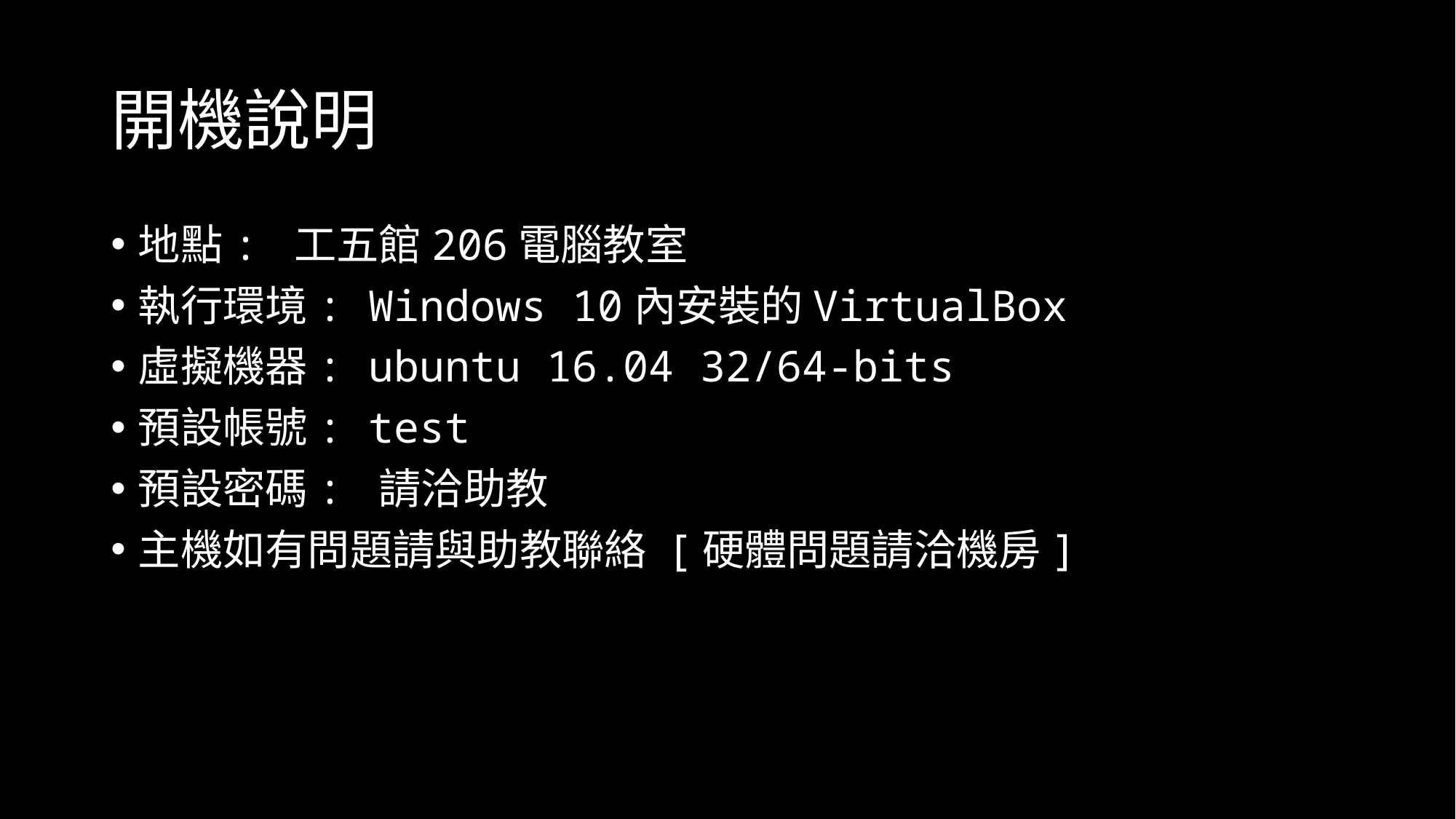

# 開機說明
地點: 工五館206電腦教室
執行環境: Windows 10內安裝的VirtualBox
虛擬機器: ubuntu 16.04 32/64-bits
預設帳號: test
預設密碼: 請洽助教
主機如有問題請與助教聯絡 [硬體問題請洽機房]